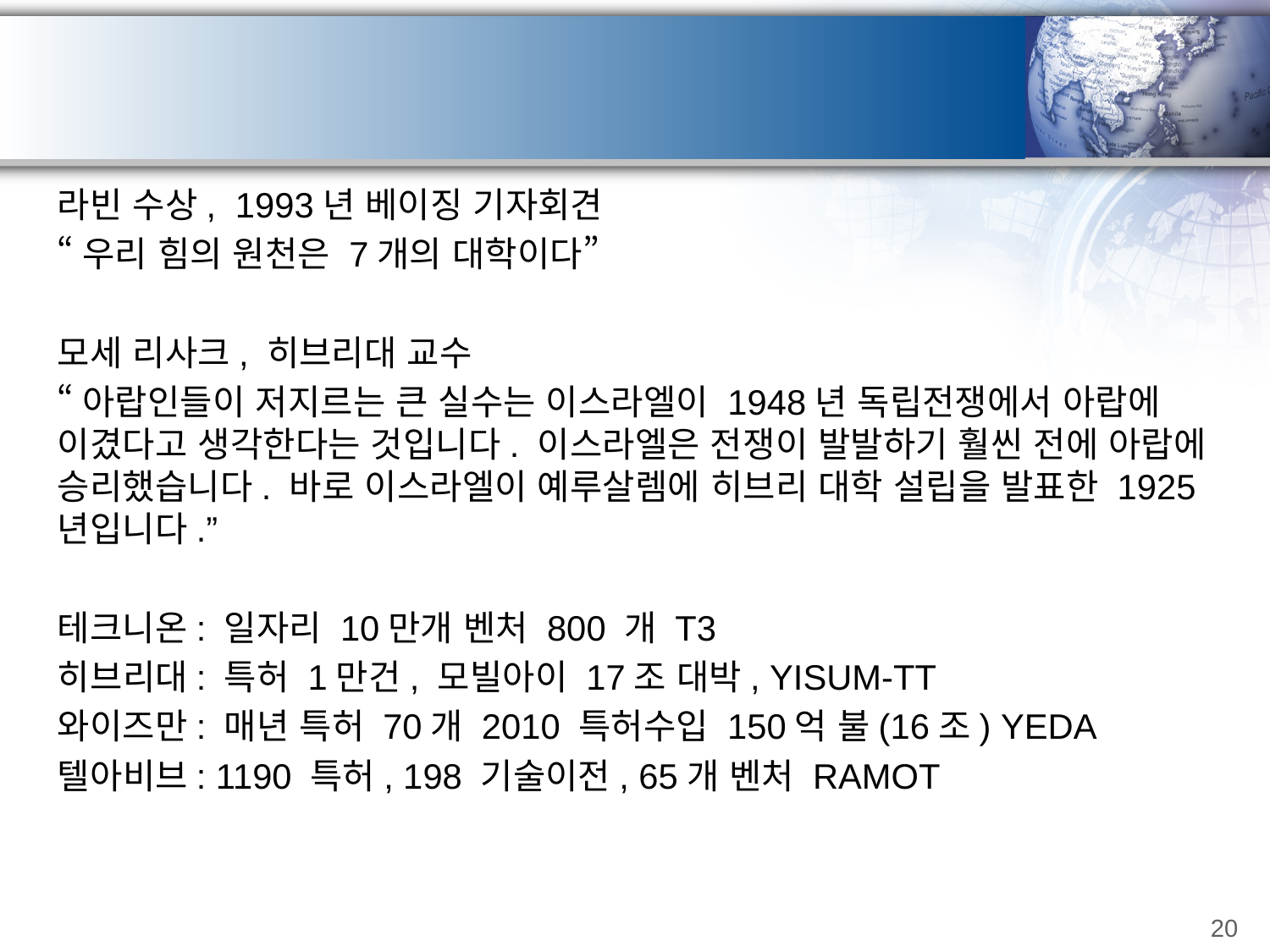

# 이스라엘 힘의 원천 – 대학교 (지성)
라빈 수상,  1993년 베이징 기자회견
“우리 힘의 원천은 7개의 대학이다”

모세 리사크, 히브리대 교수
“아랍인들이 저지르는 큰 실수는 이스라엘이 1948년 독립전쟁에서 아랍에 이겼다고 생각한다는 것입니다. 이스라엘은 전쟁이 발발하기 훨씬 전에 아랍에 승리했습니다. 바로 이스라엘이 예루살렘에 히브리 대학 설립을 발표한 1925년입니다.”

테크니온: 일자리 10만개 벤처 800 개 T3
히브리대: 특허 1만건, 모빌아이 17조 대박, YISUM-TT
와이즈만: 매년 특허 70개 2010 특허수입 150억 불(16조) YEDA
텔아비브: 1190 특허, 198 기술이전, 65개 벤처 RAMOT

20